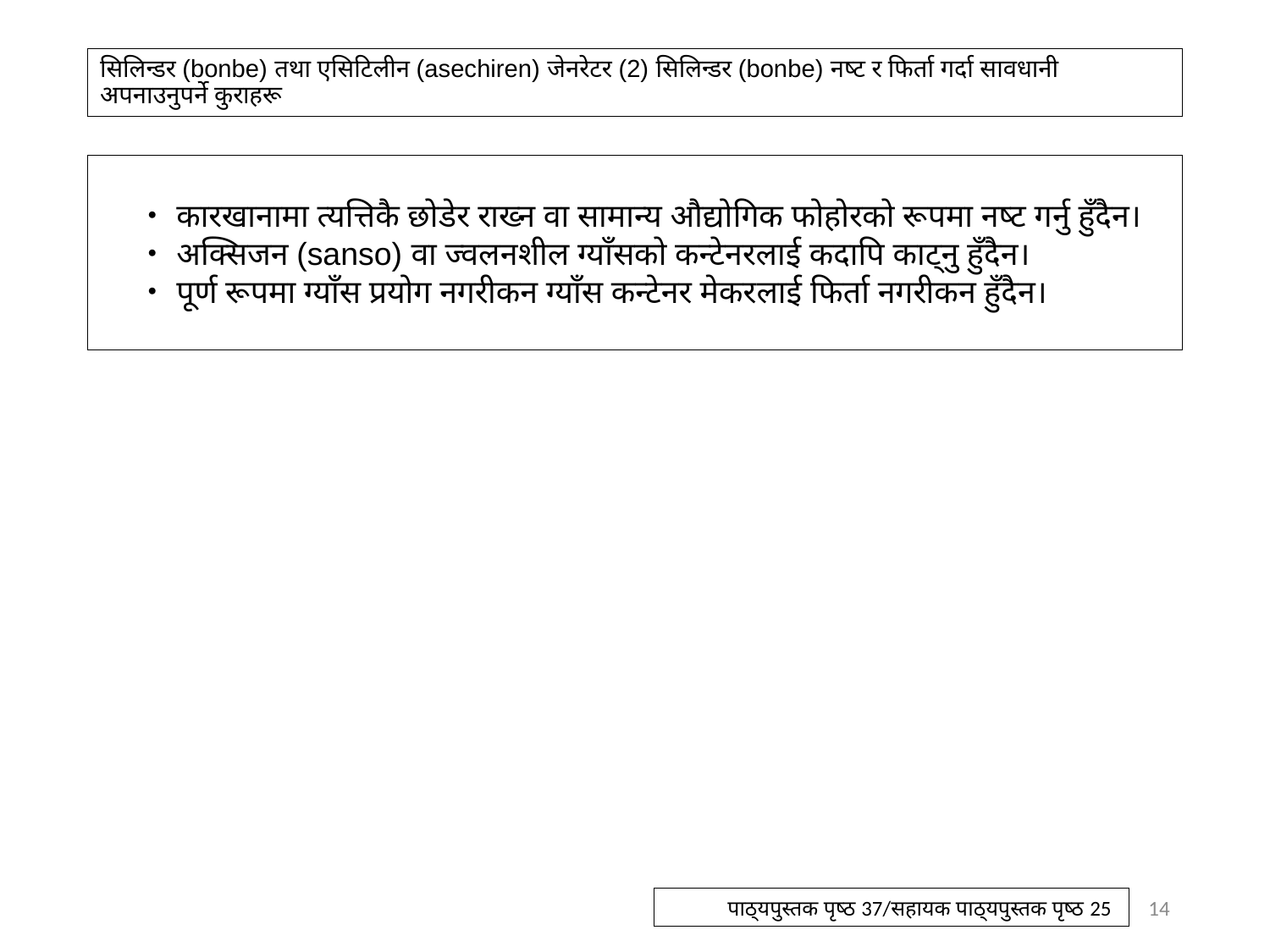

# सिलिन्डर (bonbe) तथा एसिटिलीन (asechiren) जेनरेटर (2) सिलिन्डर (bonbe) नष्ट र फिर्ता गर्दा सावधानी अपनाउनुपर्ने कुराहरू
・कारखानामा त्यत्तिकै छोडेर राख्न वा सामान्य औद्योगिक फोहोरको रूपमा नष्ट गर्नु हुँदैन।
・अक्सिजन (sanso) वा ज्वलनशील ग्याँसको कन्टेनरलाई कदापि काट्नु हुँदैन।
・पूर्ण रूपमा ग्याँस प्रयोग नगरीकन ग्याँस कन्टेनर मेकरलाई फिर्ता नगरीकन हुँदैन।
14
पाठ्यपुस्तक पृष्ठ 37/सहायक पाठ्यपुस्तक पृष्ठ 25